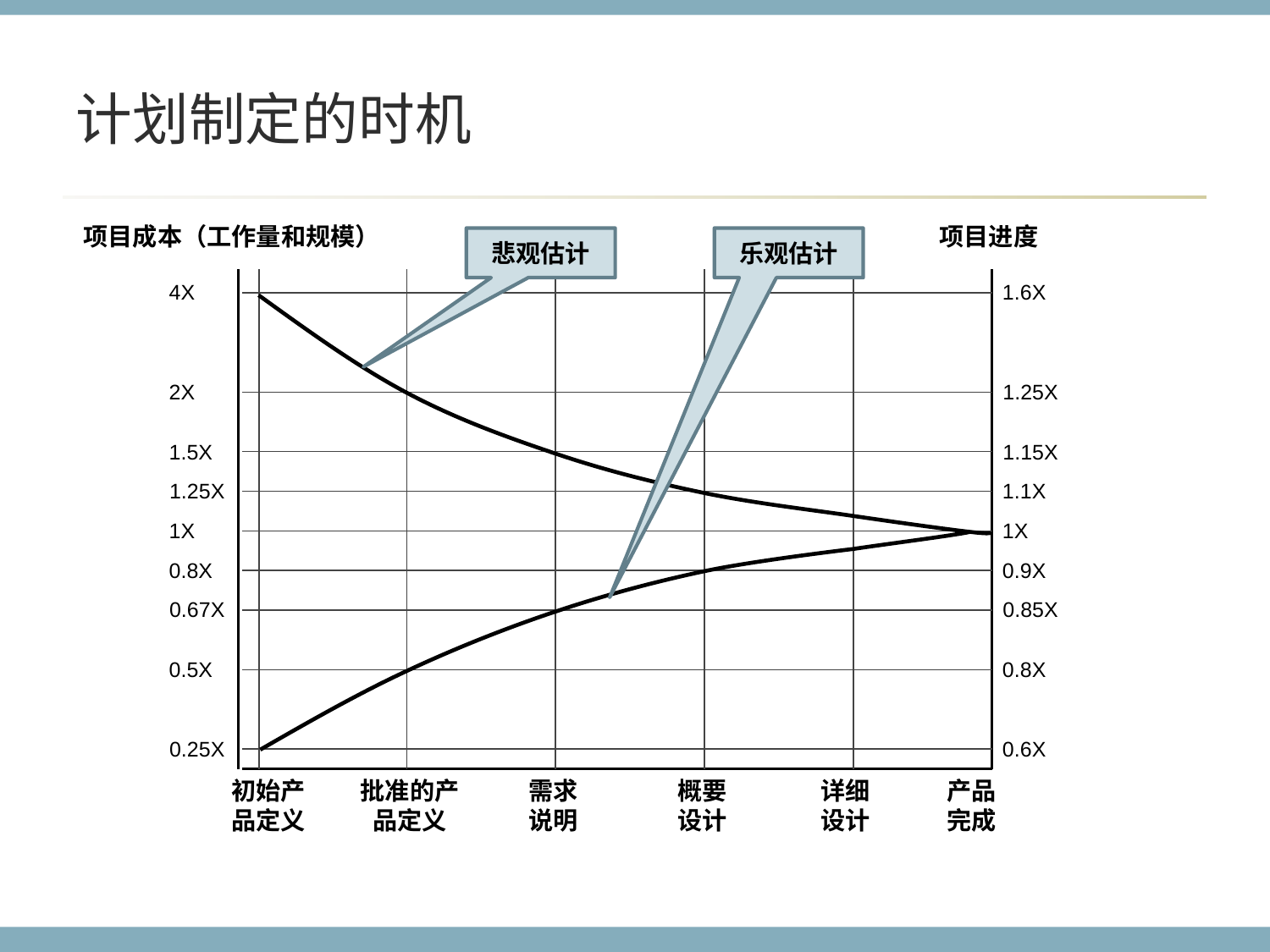

# 计划制定的时机
项目成本（工作量和规模）
项目进度
悲观估计
乐观估计
4X
1.6X

2X
1.25X
1.5X
1.15X
1.25X
1.1X
1X
1X

0.8X
0.9X
0.67X
0.85X
0.5X
0.8X
0.25X
0.6X
初始产
品定义
批准的产
品定义
需求
说明
概要
设计
详细
设计
产品
完成